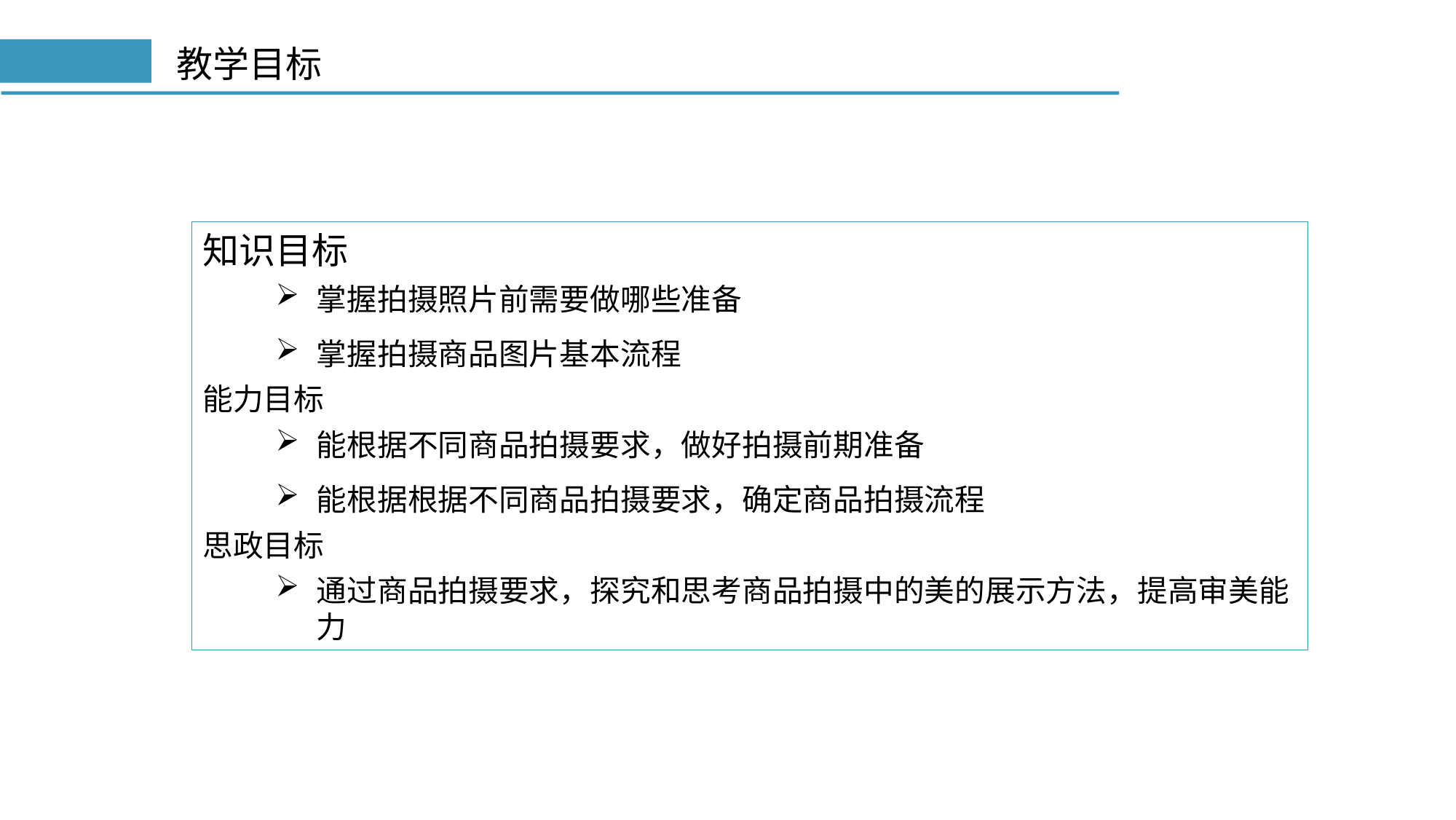

# 教学目标
知识目标
掌握拍摄照片前需要做哪些准备
掌握拍摄商品图片基本流程
能力目标
能根据不同商品拍摄要求，做好拍摄前期准备
能根据根据不同商品拍摄要求，确定商品拍摄流程
思政目标
通过商品拍摄要求，探究和思考商品拍摄中的美的展示方法，提高审美能力